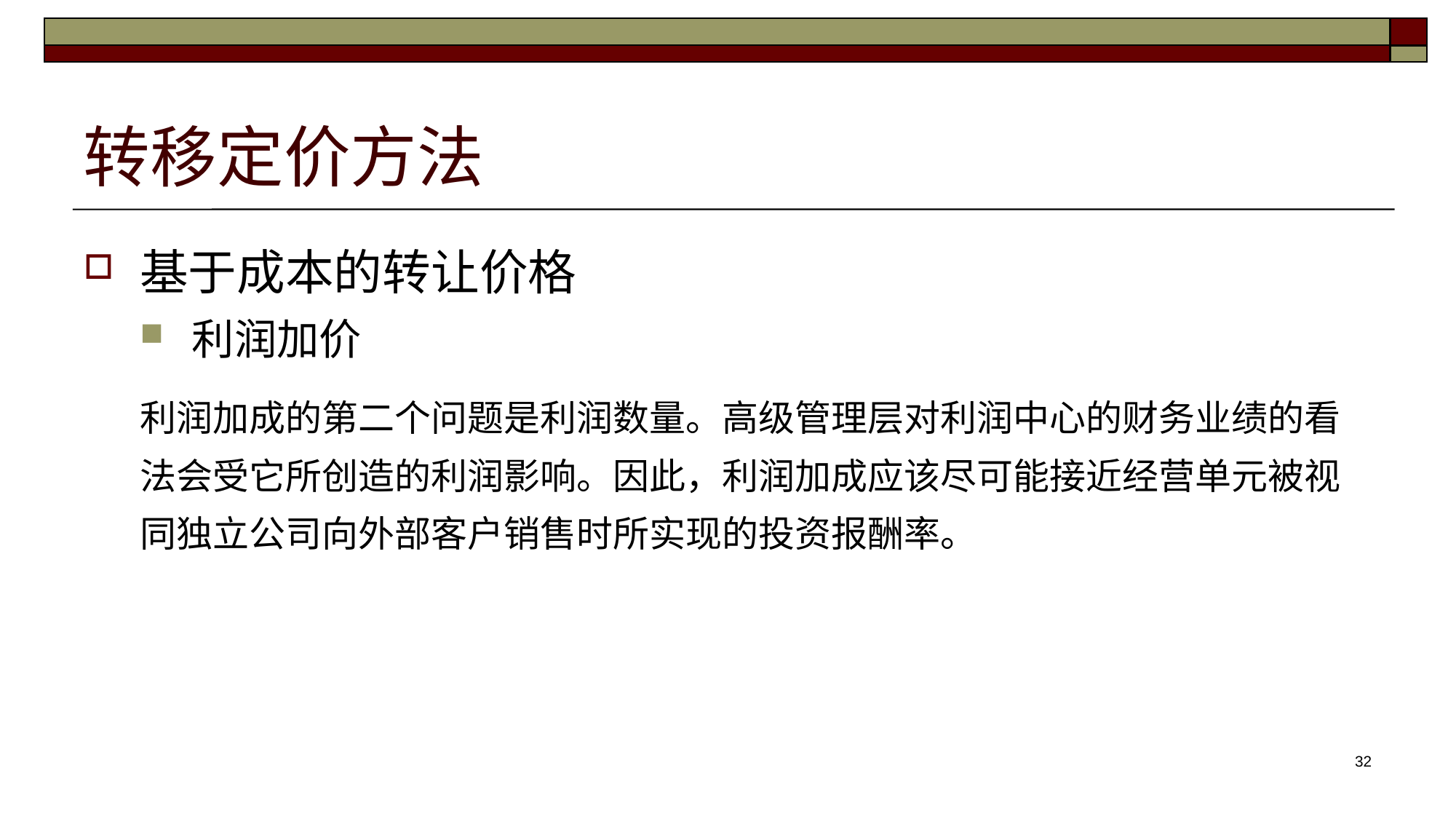

# 转移定价方法
基于成本的转让价格
利润加价
利润加成的第二个问题是利润数量。高级管理层对利润中心的财务业绩的看法会受它所创造的利润影响。因此，利润加成应该尽可能接近经营单元被视同独立公司向外部客户销售时所实现的投资报酬率。
32